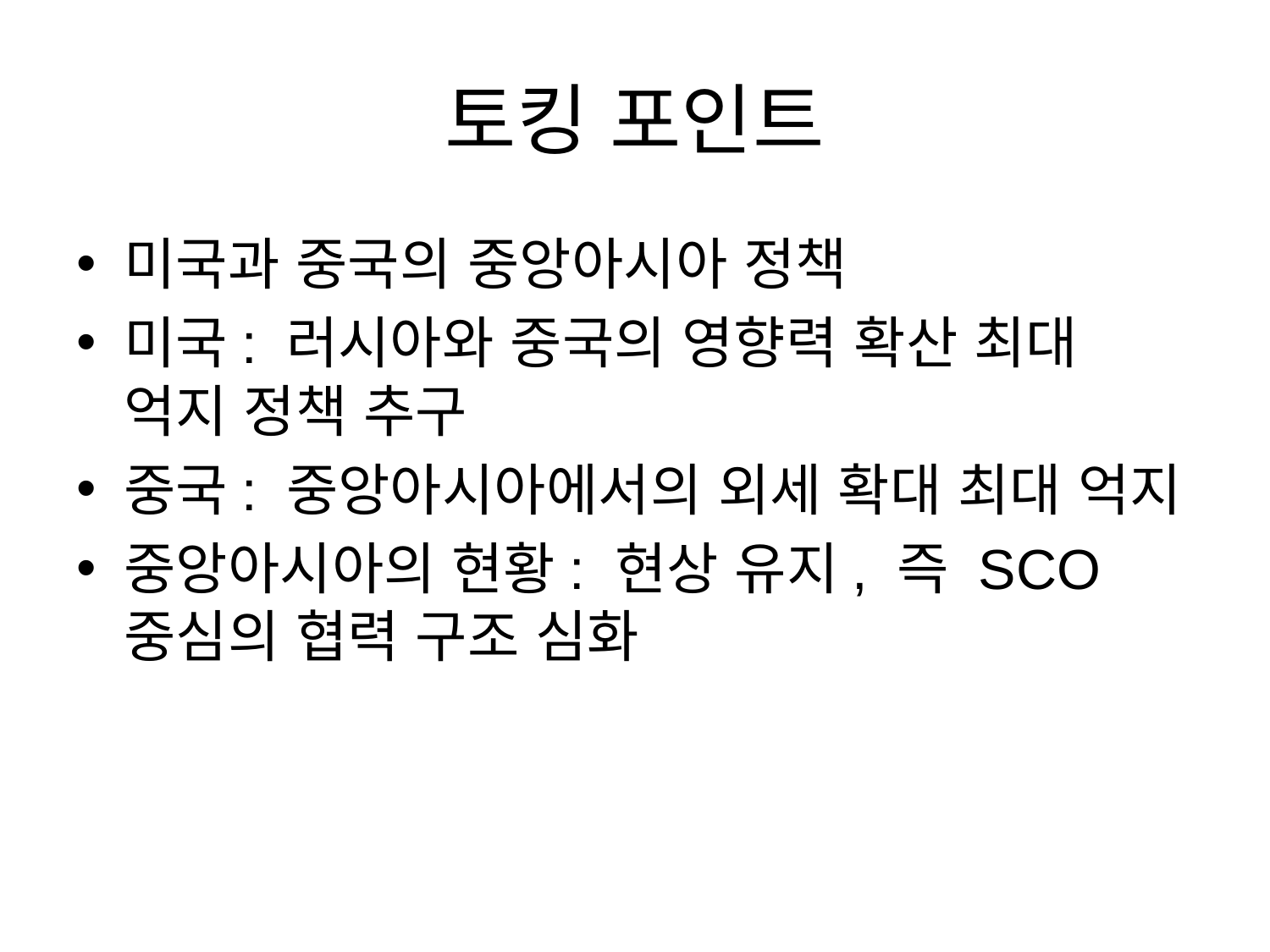

# 토킹 포인트
미국과 중국의 중앙아시아 정책
미국: 러시아와 중국의 영향력 확산 최대 억지 정책 추구
중국: 중앙아시아에서의 외세 확대 최대 억지
중앙아시아의 현황: 현상 유지, 즉 SCO 중심의 협력 구조 심화